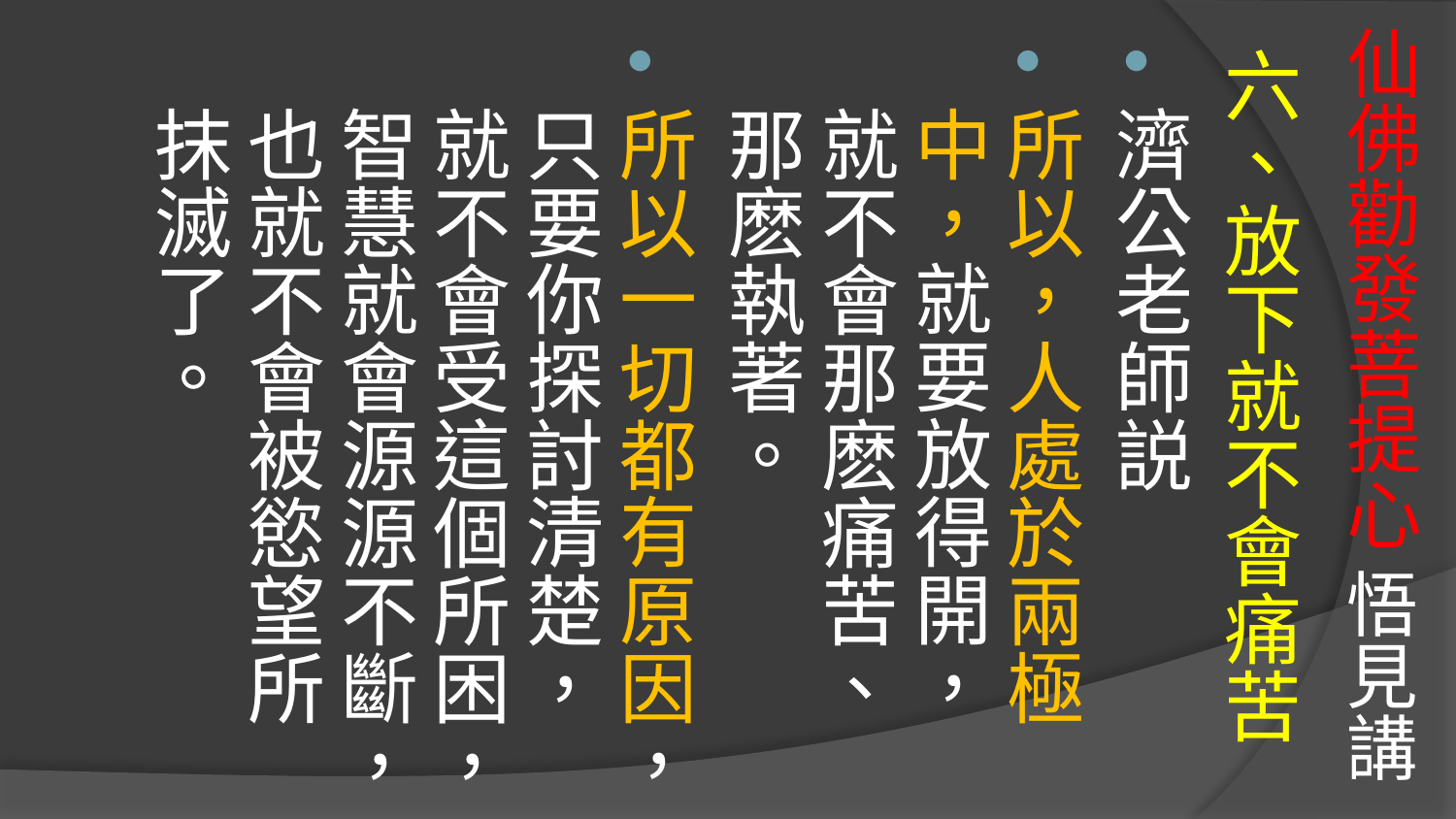

# 仙佛勸發菩提心 悟見講
六、放下就不會痛苦
濟公老師説
所以，人處於兩極中，就要放得開，就不會那麽痛苦、那麽執著。
所以一切都有原因，只要你探討清楚，就不會受這個所困，智慧就會源源不斷，也就不會被慾望所抹滅了。